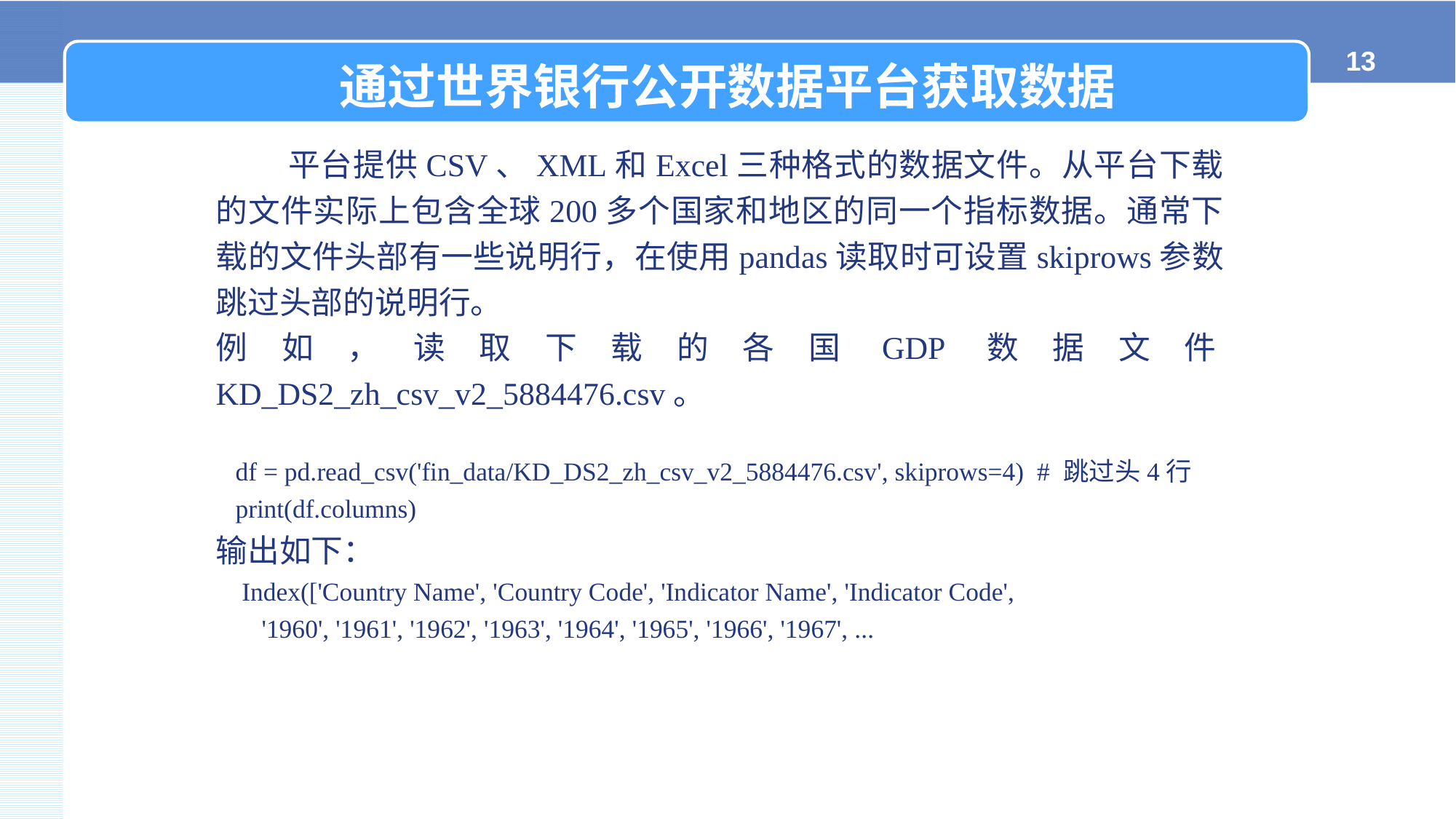

通过世界银行公开数据平台获取数据
        平台提供CSV、XML和Excel三种格式的数据文件。从平台下载的文件实际上包含全球200多个国家和地区的同一个指标数据。通常下载的文件头部有一些说明行，在使用pandas读取时可设置skiprows参数跳过头部的说明行。
例如，读取下载的各国GDP数据文件KD_DS2_zh_csv_v2_5884476.csv。

   df = pd.read_csv('fin_data/KD_DS2_zh_csv_v2_5884476.csv', skiprows=4)  # 跳过头4行
   print(df.columns)
输出如下：
    Index(['Country Name', 'Country Code', 'Indicator Name', 'Indicator Code',
       '1960', '1961', '1962', '1963', '1964', '1965', '1966', '1967', ...